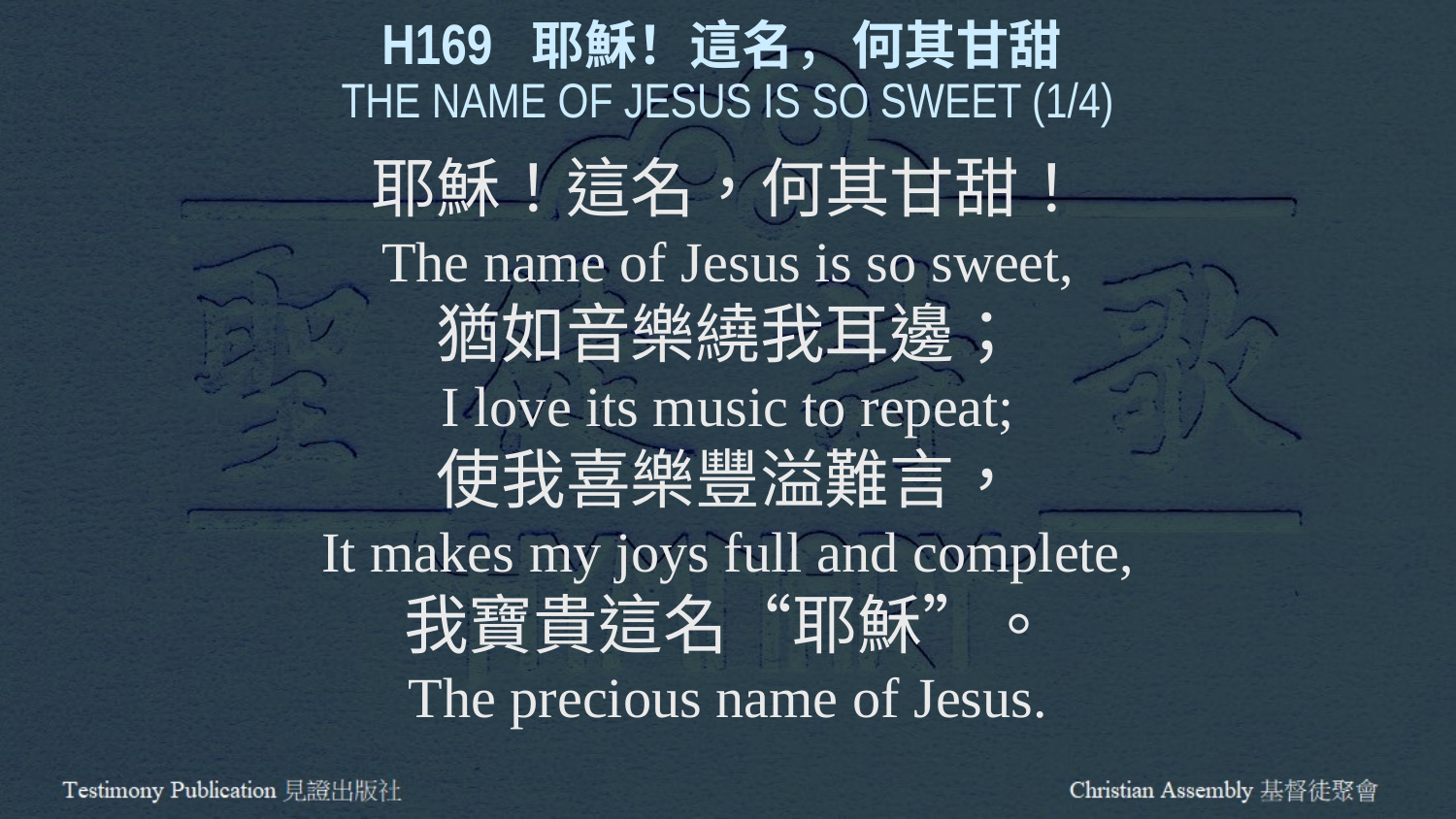

H169  耶穌！這名，何其甘甜
THE NAME OF JESUS IS SO SWEET (1/4)
耶穌！這名，何其甘甜！
The name of Jesus is so sweet,
猶如音樂繞我耳邊；
I love its music to repeat;
使我喜樂豐溢難言，
It makes my joys full and complete,
我寶貴這名“耶穌”。
The precious name of Jesus.